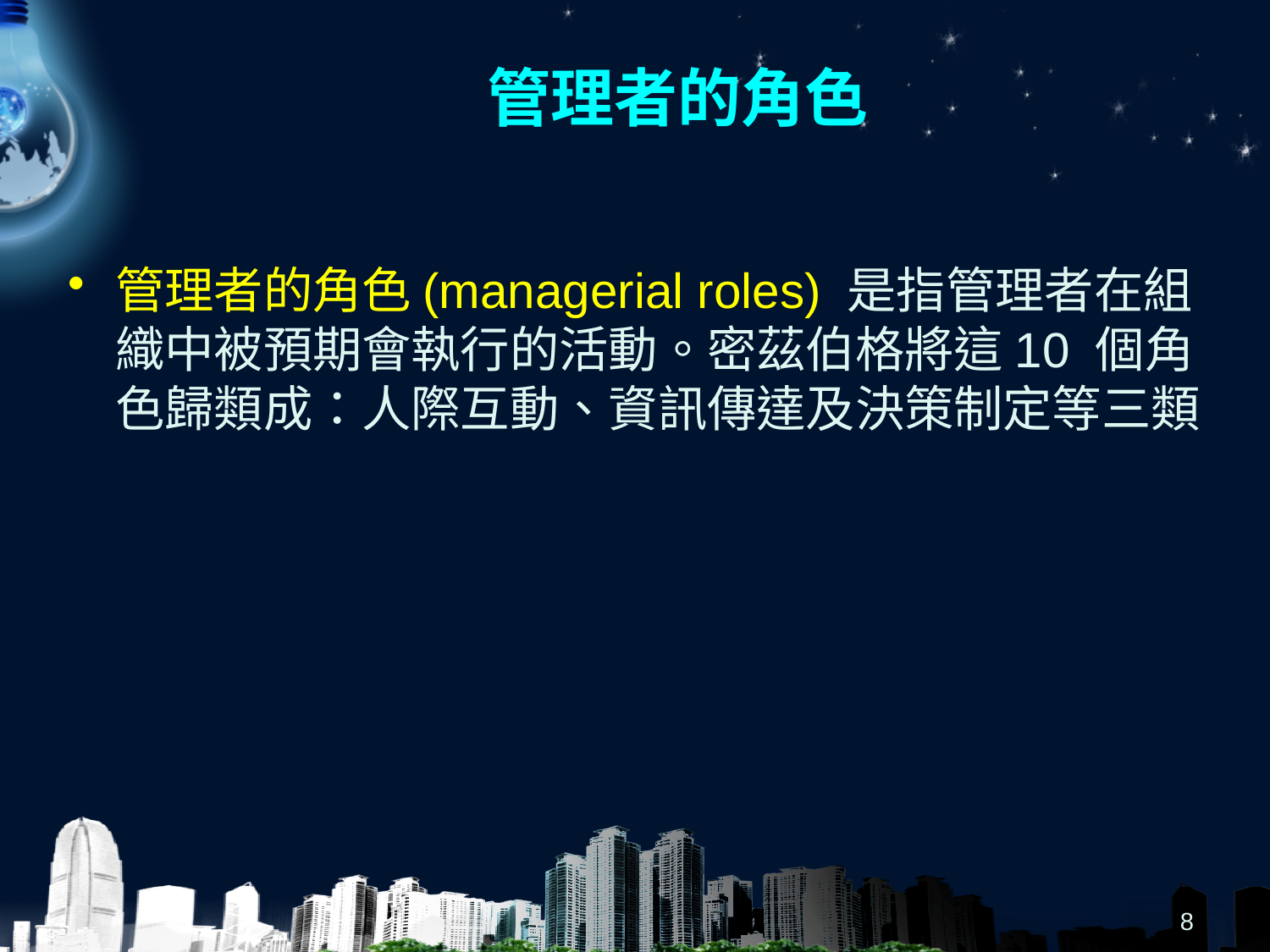

# 管理者的角色

管理者的角色(managerial roles) 是指管理者在組織中被預期會執行的活動。密茲伯格將這10 個角色歸類成：人際互動、資訊傳達及決策制定等三類
8